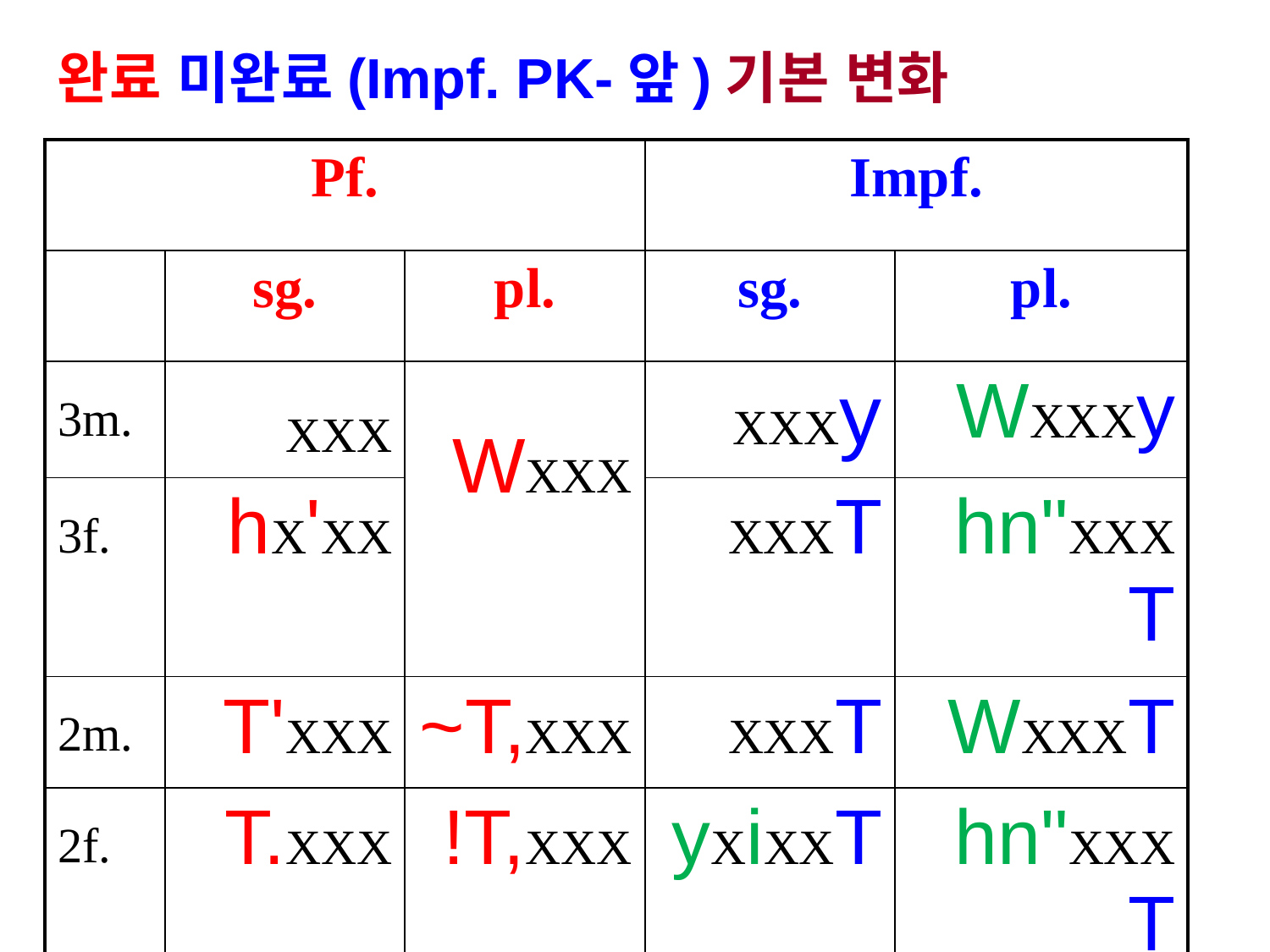

완료 미완료(Impf. PK-앞)기본 변화
| Pf. |  |  | Impf. |  |
| --- | --- | --- | --- | --- |
|  | sg. | pl. | sg. | pl. |
| 3m. | XXX | WXXX | XXXy | WXXXy |
| 3f. | hX'XX |  | XXXT | hn"XXXT |
| 2m. | T'XXX | ~T,XXX | XXXT | WXXXT |
| 2f. | T.XXX | !T,XXX | yXiXXT | hn"XXXT |
| 1. | yTiXXX | WnXXX | XXXa | XXXn |